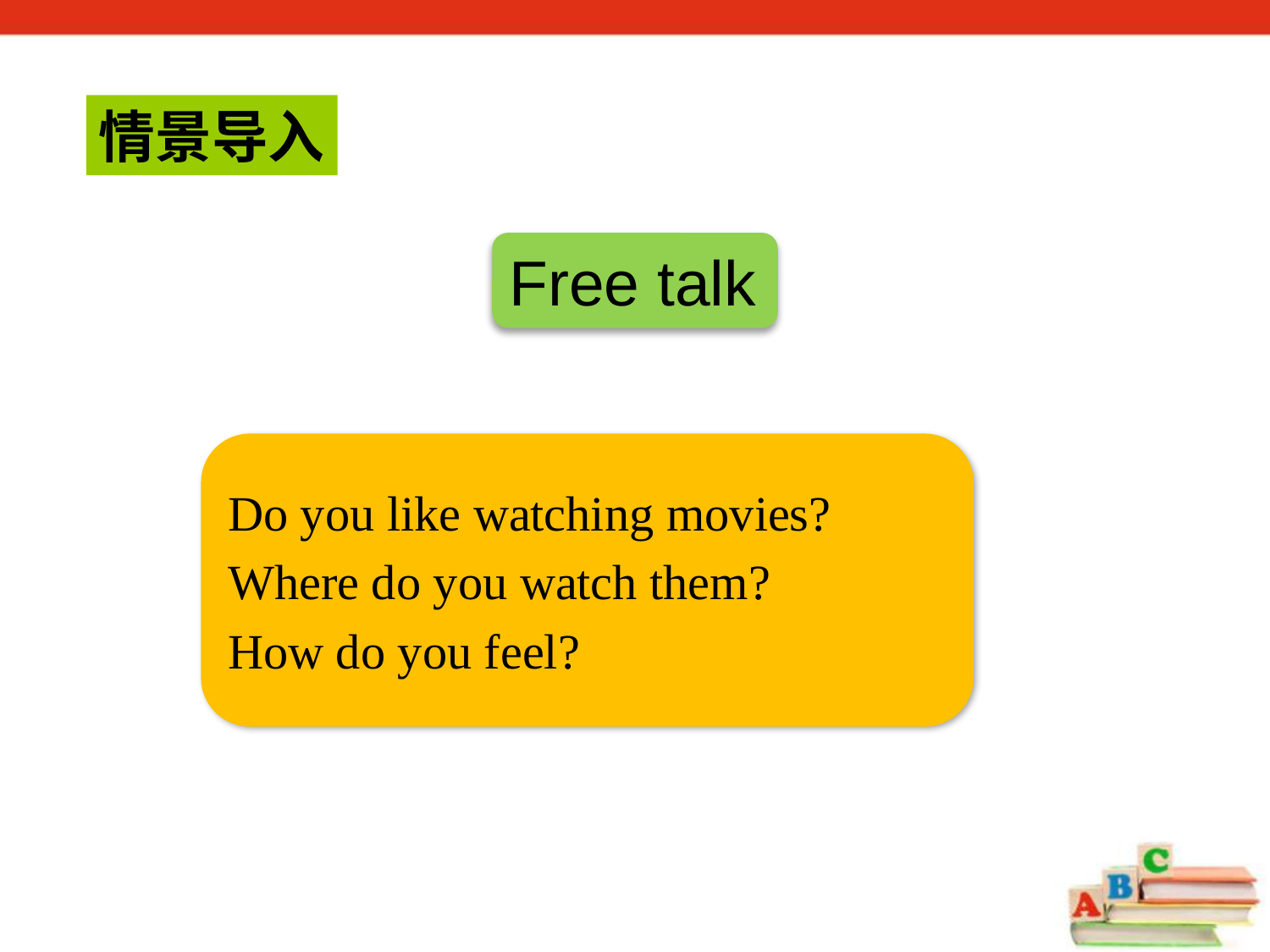

情景导入
Free talk
Do you like watching movies?
Where do you watch them?
How do you feel?